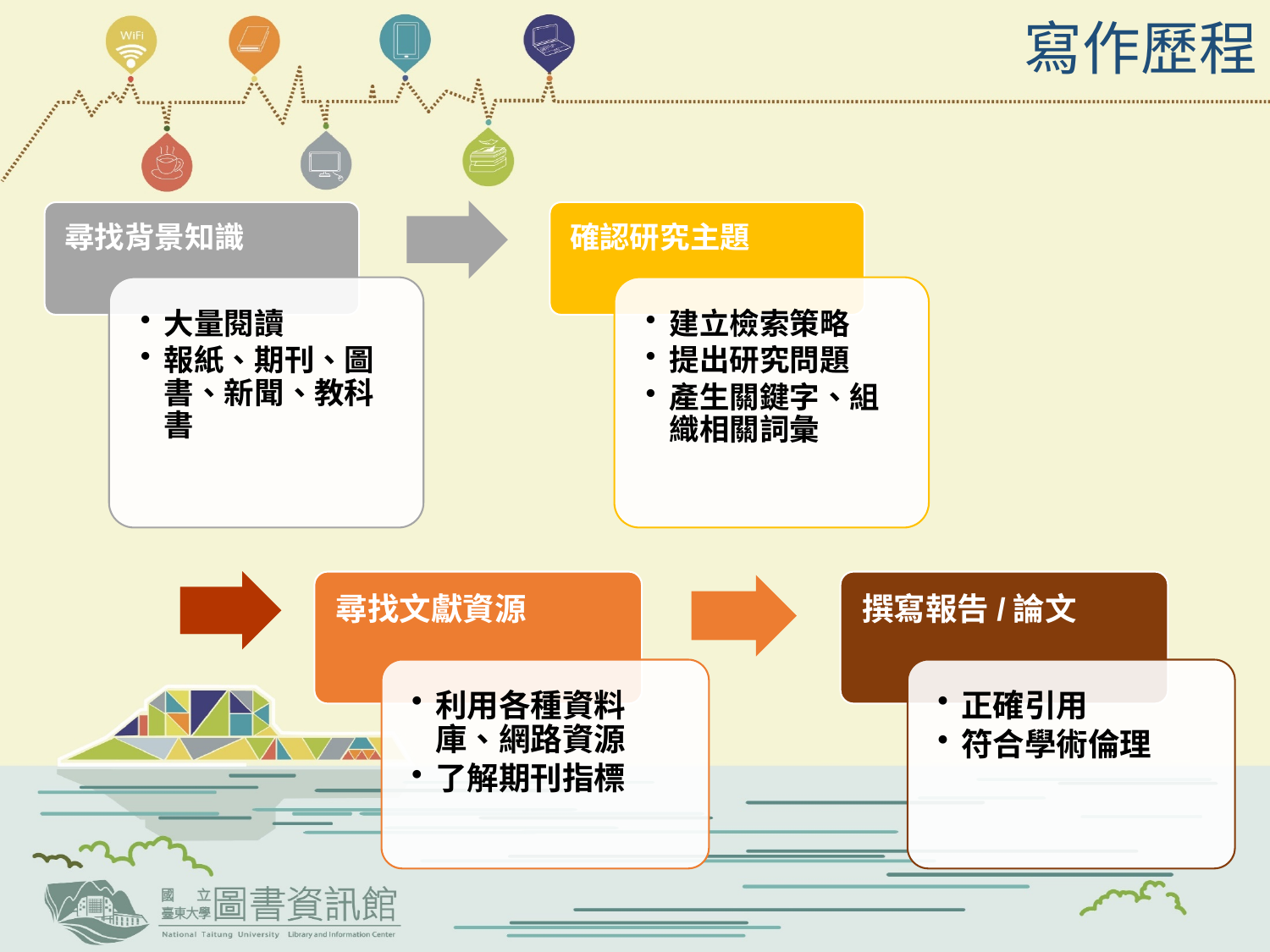

# 寫作歷程
尋找背景知識
大量閱讀
報紙、期刊、圖書、新聞、教科書

確認研究主題
建立檢索策略
提出研究問題
產生關鍵字、組織相關詞彙

尋找文獻資源
利用各種資料庫、網路資源
了解期刊指標

撰寫報告/論文
正確引用
符合學術倫理